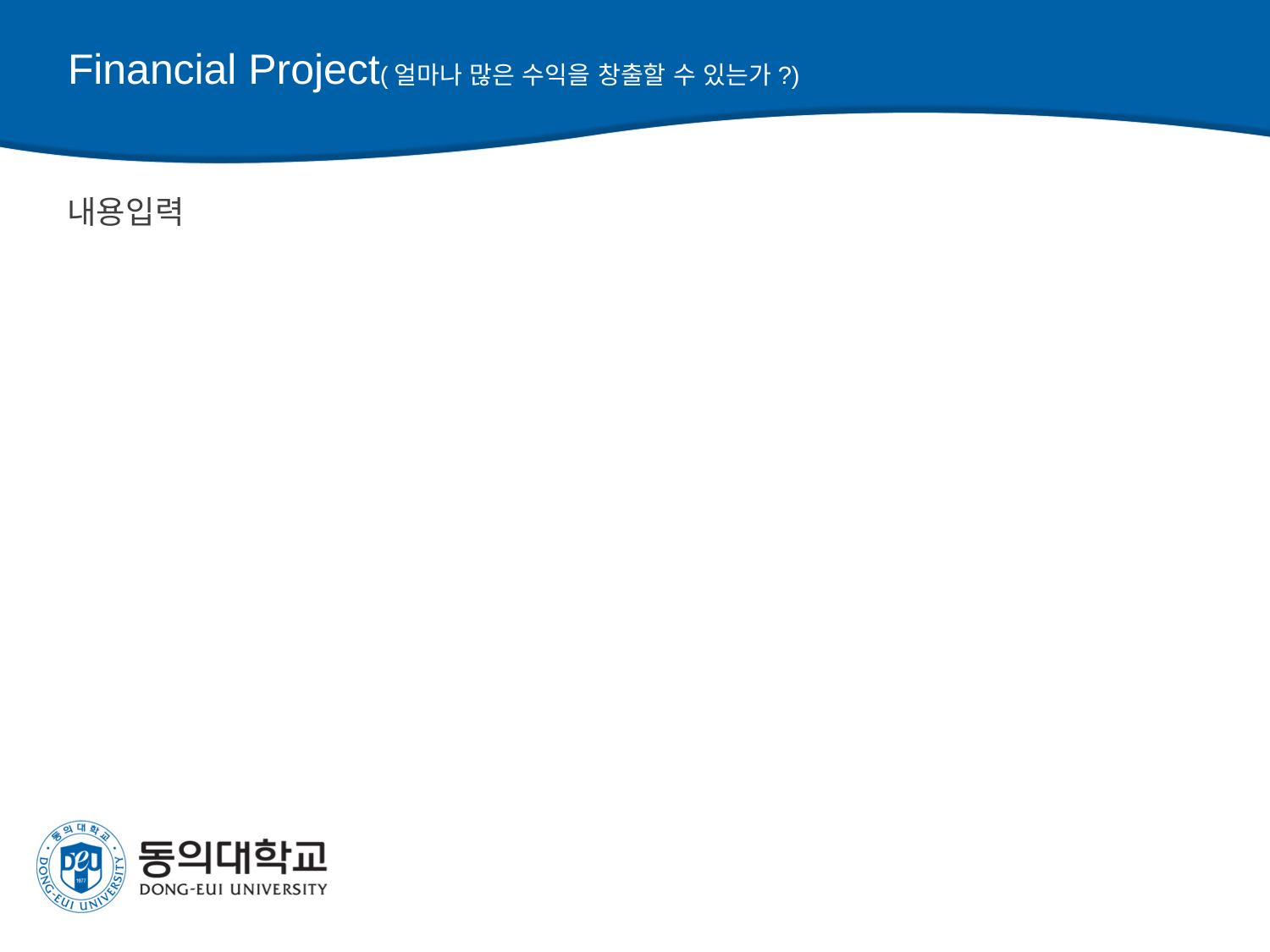

재무사항(매출)에 대한 수익사항을 기재하되,

그 근거를 반드시 밝혀주시고, 3년 정도의 매출사항을 제시 바랍니다.

매출 사항이 합리적이지 않으면 감점 요인이 됩니다.
# Financial Project(얼마나 많은 수익을 창출할 수 있는가?)
내용입력